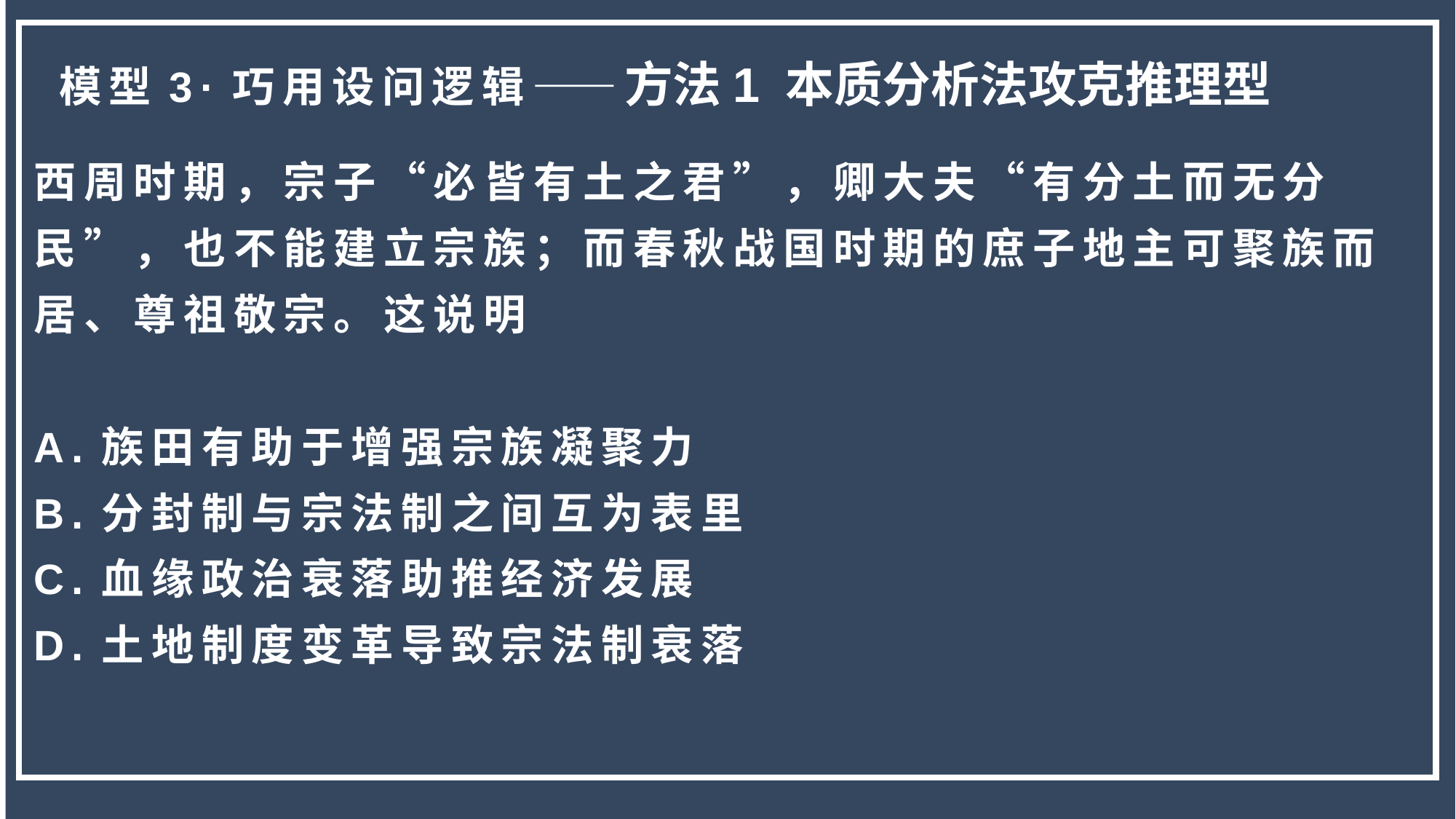

模型3·巧用设问逻辑——方法1 本质分析法攻克推理型
西周时期，宗子“必皆有土之君”，卿大夫“有分土而无分民”，也不能建立宗族；而春秋战国时期的庶子地主可聚族而居、尊祖敬宗。这说明

A.族田有助于增强宗族凝聚力
B.分封制与宗法制之间互为表里
C.血缘政治衰落助推经济发展
D.土地制度变革导致宗法制衰落